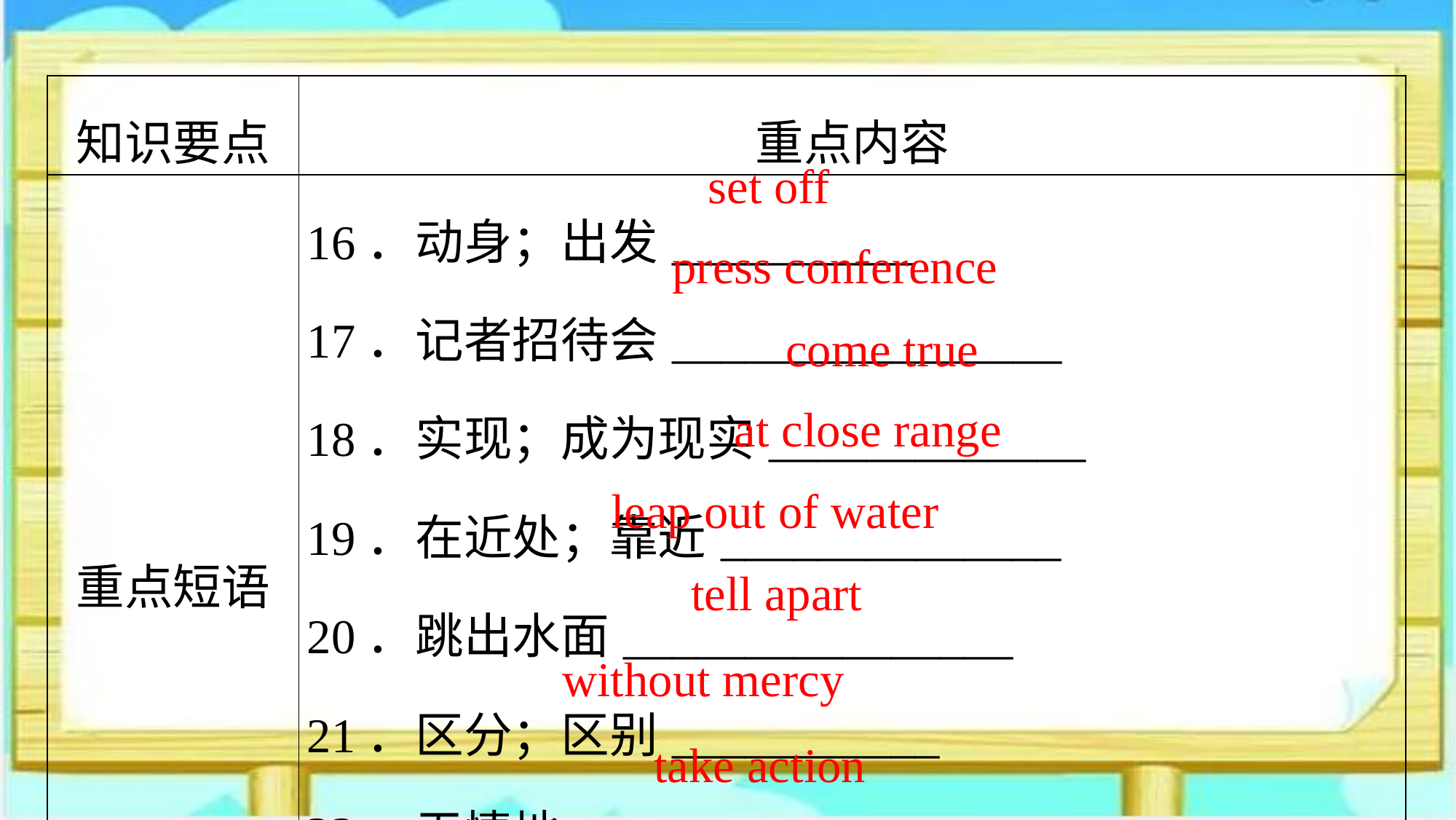

| 知识要点 | 重点内容 |
| --- | --- |
| 重点短语 | 16．动身；出发\_\_\_\_\_\_\_\_\_\_ 17．记者招待会\_\_\_\_\_\_\_\_\_\_\_\_\_\_\_\_ 18．实现；成为现实\_\_\_\_\_\_\_\_\_\_\_\_\_ 19．在近处；靠近\_\_\_\_\_\_\_\_\_\_\_\_\_\_ 20．跳出水面\_\_\_\_\_\_\_\_\_\_\_\_\_\_\_\_ 21．区分；区别\_\_\_\_\_\_\_\_\_\_\_ 22．无情地\_\_\_\_\_\_\_\_\_\_\_\_\_\_\_\_ 23．采取行动\_\_\_\_\_\_\_\_\_\_\_\_\_ |
set off
press conference
come true
at close range
leap out of water
tell apart
without mercy
take action